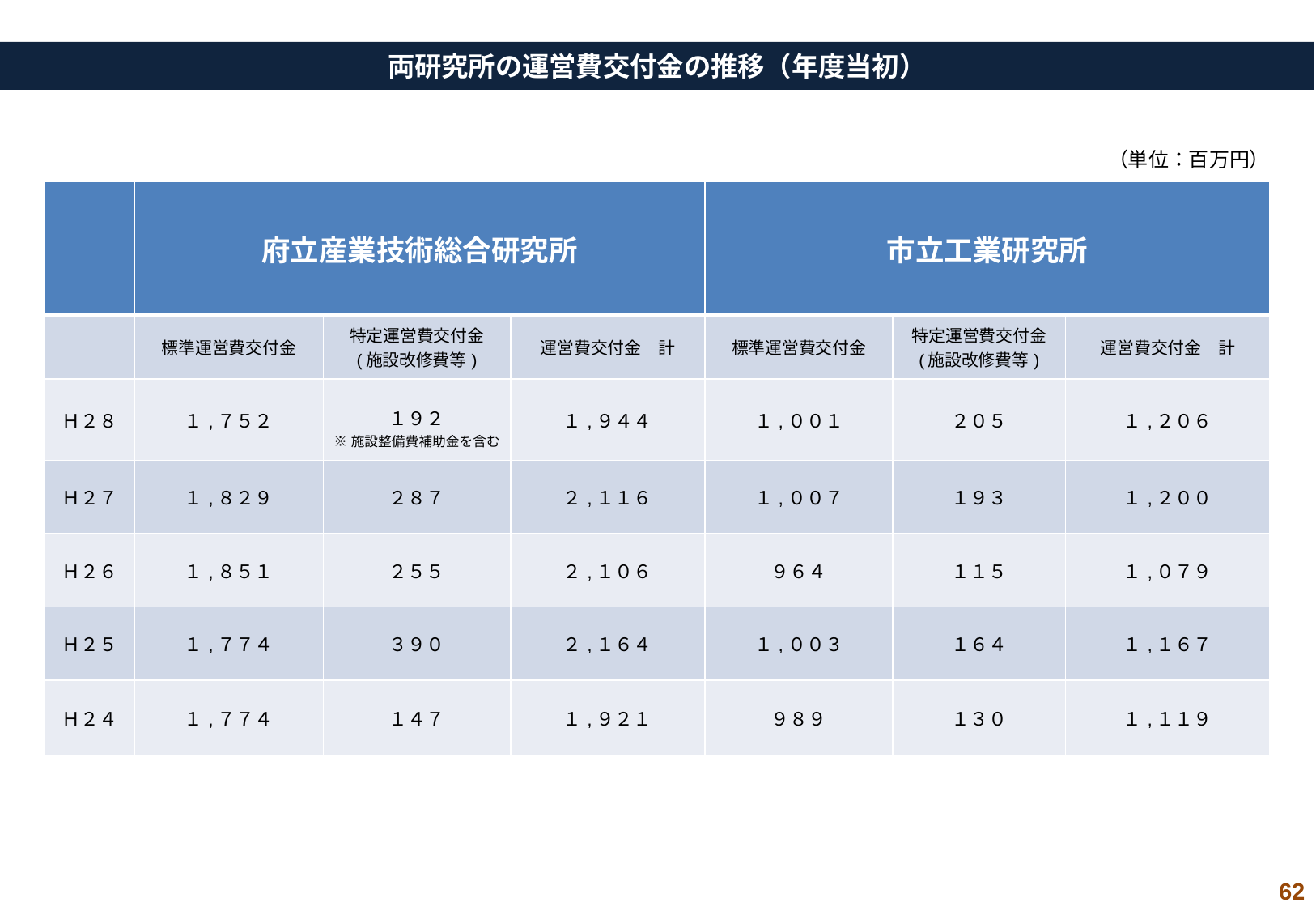

両研究所の運営費交付金の推移（年度当初）
（単位：百万円）
|  | 府立産業技術総合研究所 |  |  | 市立工業研究所 |  |  |
| --- | --- | --- | --- | --- | --- | --- |
|  | 標準運営費交付金 | 特定運営費交付金 (施設改修費等) | 運営費交付金　計 | 標準運営費交付金 | 特定運営費交付金 (施設改修費等) | 運営費交付金　計 |
| Ｈ２８ | １,７５２ | １９２ ※施設整備費補助金を含む | １,９４４ | １,００１ | ２０５ | １,２０６ |
| Ｈ２７ | １,８２９ | ２８７ | ２,１１６ | １,００７ | １９３ | １,２００ |
| Ｈ２６ | １,８５１ | ２５５ | ２,１０６ | ９６４ | １１５ | １,０７９ |
| Ｈ２５ | １,７７４ | ３９０ | ２,１６４ | １,００３ | １６４ | １,１６７ |
| Ｈ２４ | １,７７４ | １４７ | １,９２１ | ９８９ | １３０ | １,１１９ |
62